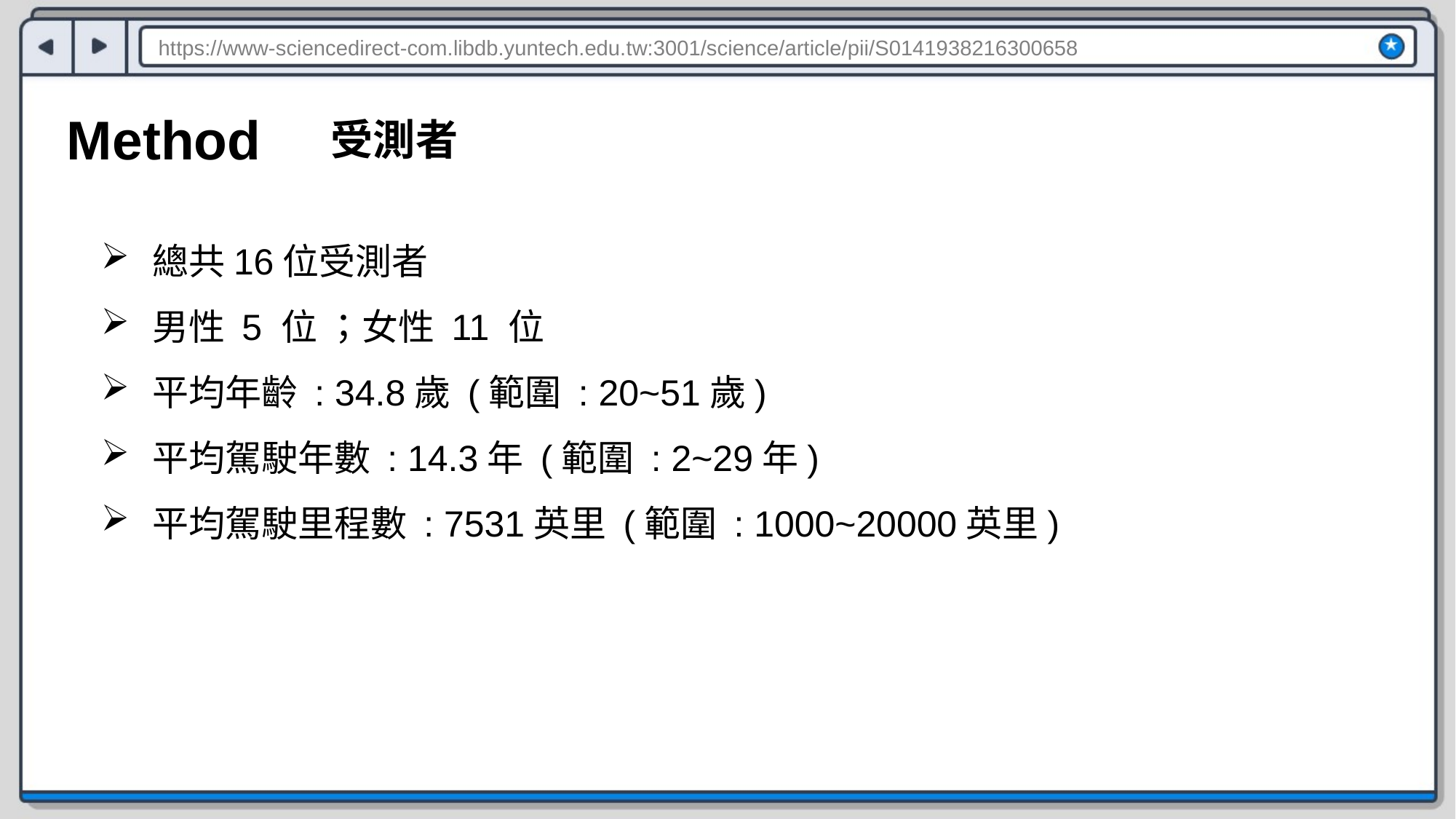

https://www-sciencedirect-com.libdb.yuntech.edu.tw:3001/science/article/pii/S0141938216300658
Method
受測者
 總共16位受測者
 男性 5 位 ；女性 11 位
 平均年齡 : 34.8歲 (範圍 : 20~51歲)
 平均駕駛年數 : 14.3年 (範圍 : 2~29年)
 平均駕駛里程數 : 7531英里 (範圍 : 1000~20000英里)